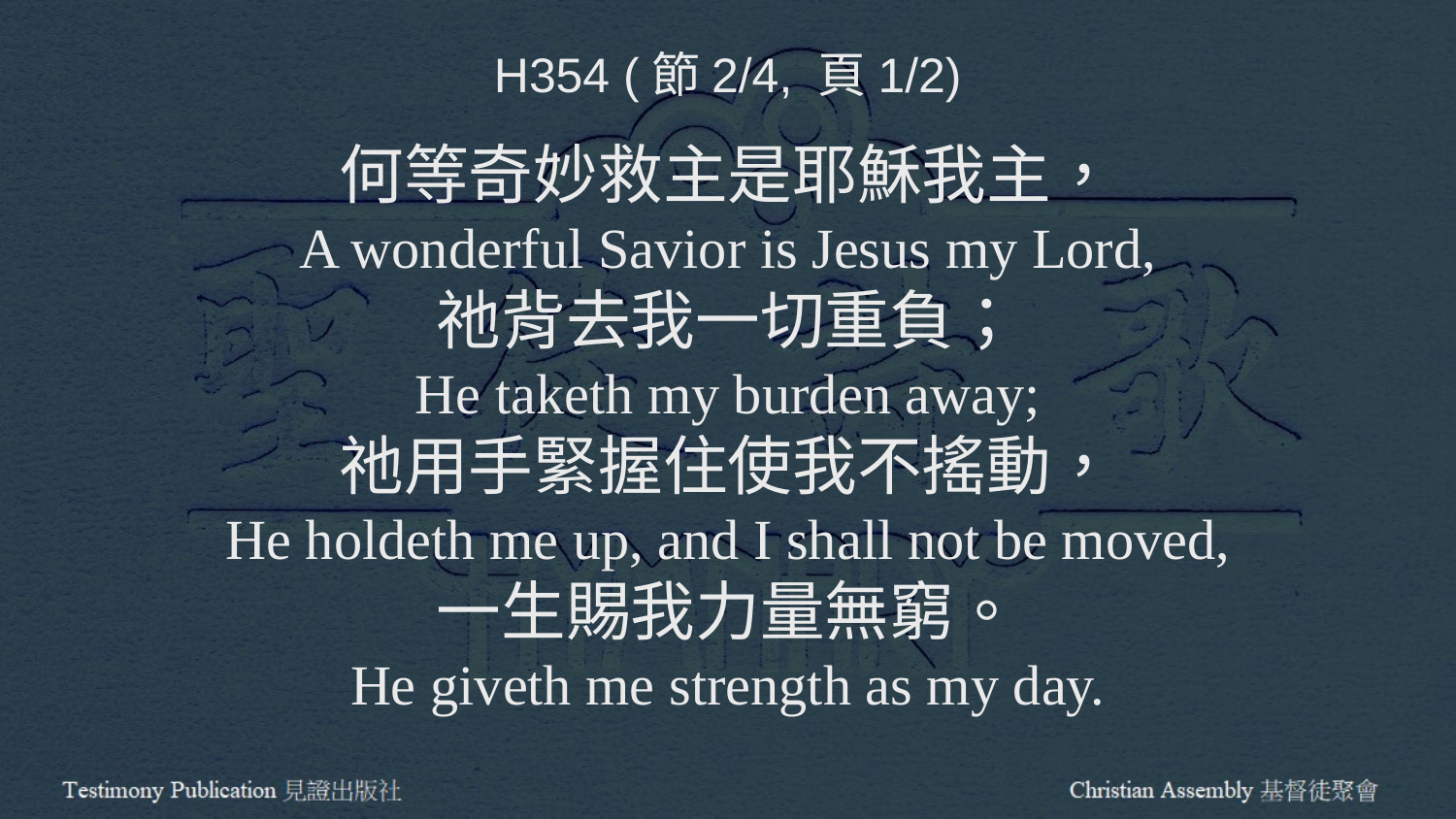

H354 (節2/4, 頁1/2)

何等奇妙救主是耶穌我主，
A wonderful Savior is Jesus my Lord,
祂背去我一切重負；
He taketh my burden away;
祂用手緊握住使我不搖動，
He holdeth me up, and I shall not be moved,
一生賜我力量無窮。
He giveth me strength as my day.